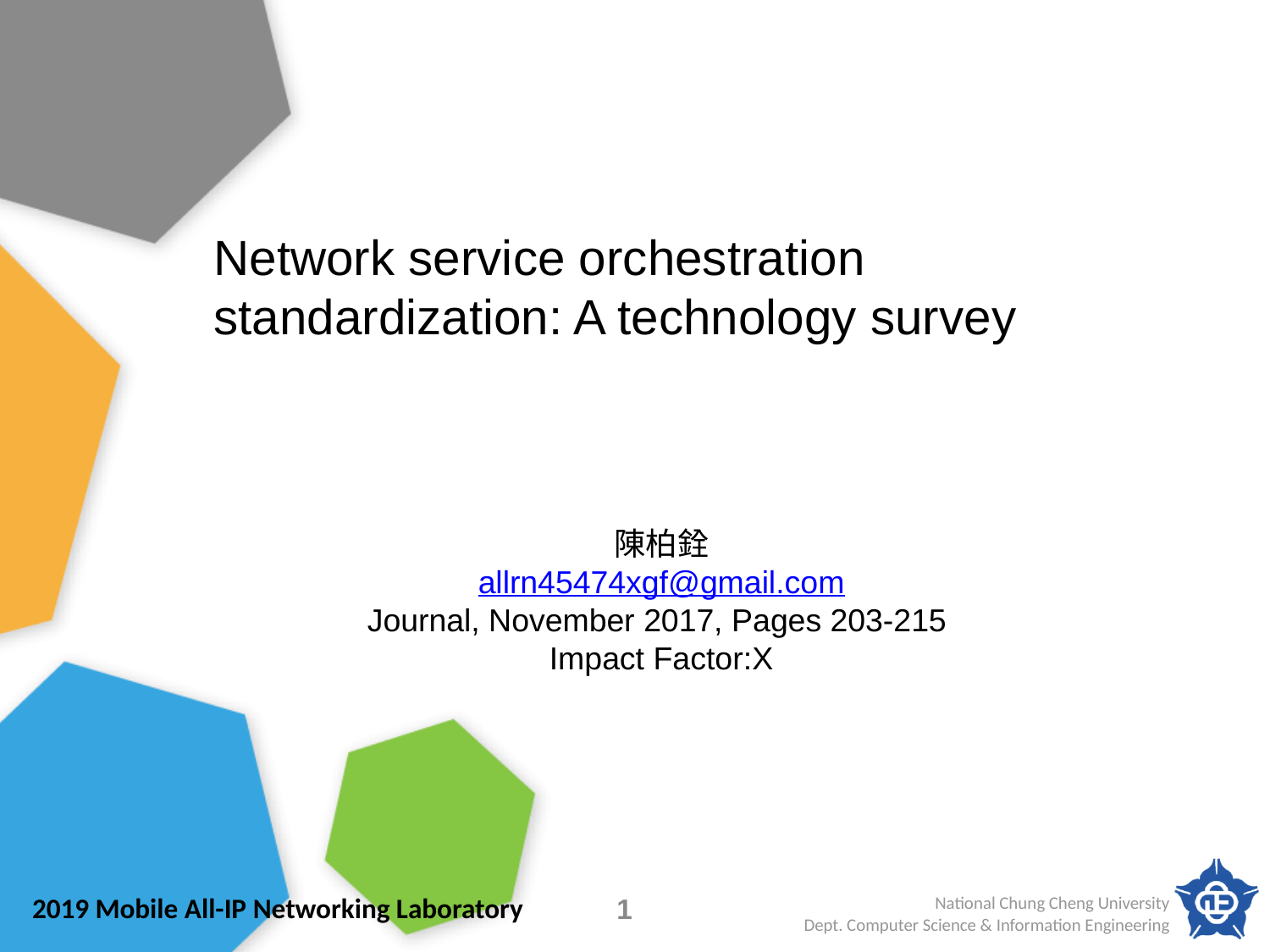

# Network service orchestration standardization: A technology survey
陳柏銓
allrn45474xgf@gmail.com
Journal, November 2017, Pages 203-215
Impact Factor:X
1